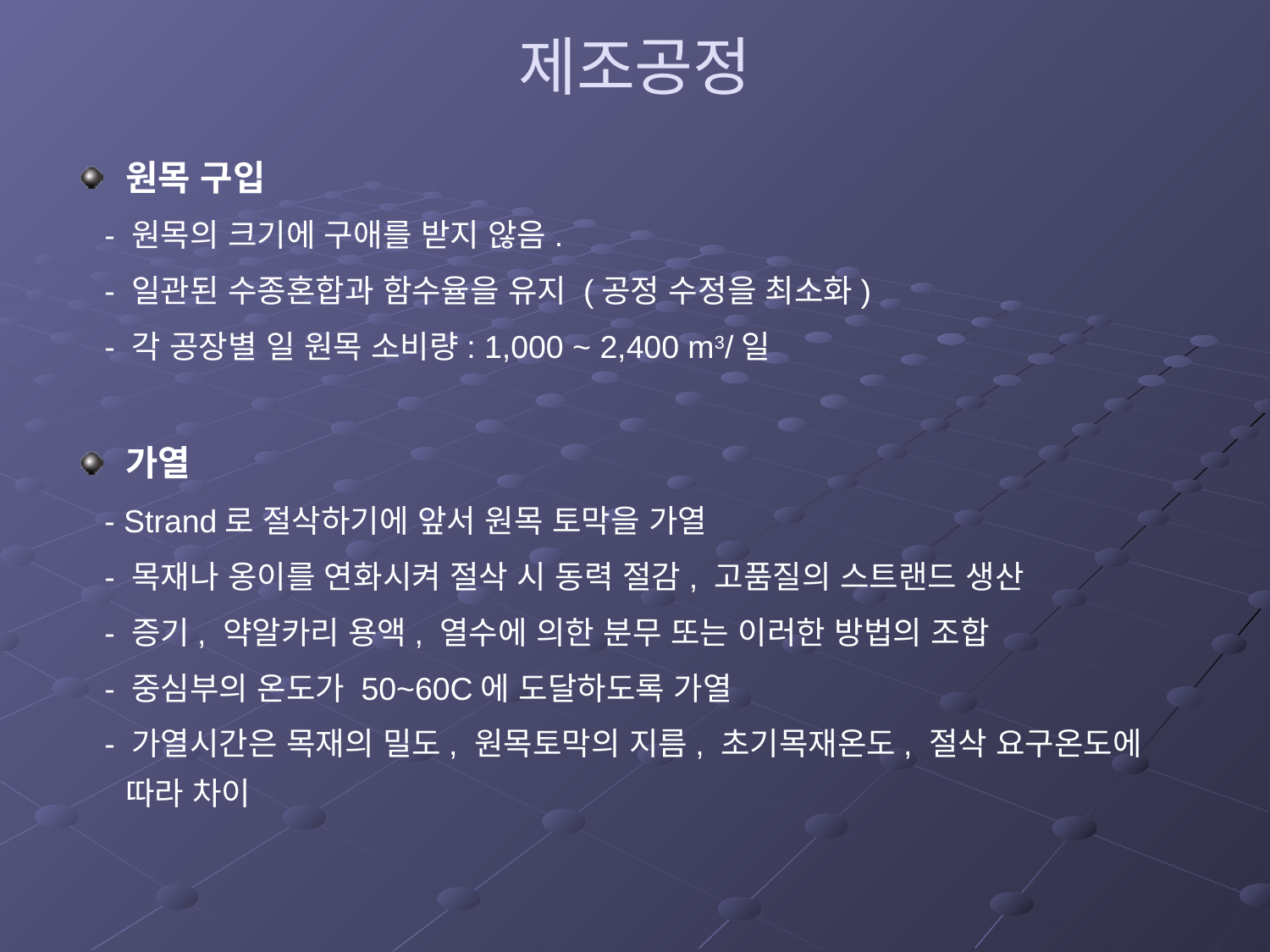

# 제조공정
원목 구입
   - 원목의 크기에 구애를 받지 않음.
   - 일관된 수종혼합과 함수율을 유지 (공정 수정을 최소화)
   - 각 공장별 일 원목 소비량: 1,000 ~ 2,400 m3/일

가열
   - Strand로 절삭하기에 앞서 원목 토막을 가열
   - 목재나 옹이를 연화시켜 절삭 시 동력 절감, 고품질의 스트랜드 생산
   - 증기, 약알카리 용액, 열수에 의한 분무 또는 이러한 방법의 조합
   - 중심부의 온도가 50~60C에 도달하도록 가열
   - 가열시간은 목재의 밀도, 원목토막의 지름, 초기목재온도, 절삭 요구온도에 따라 차이